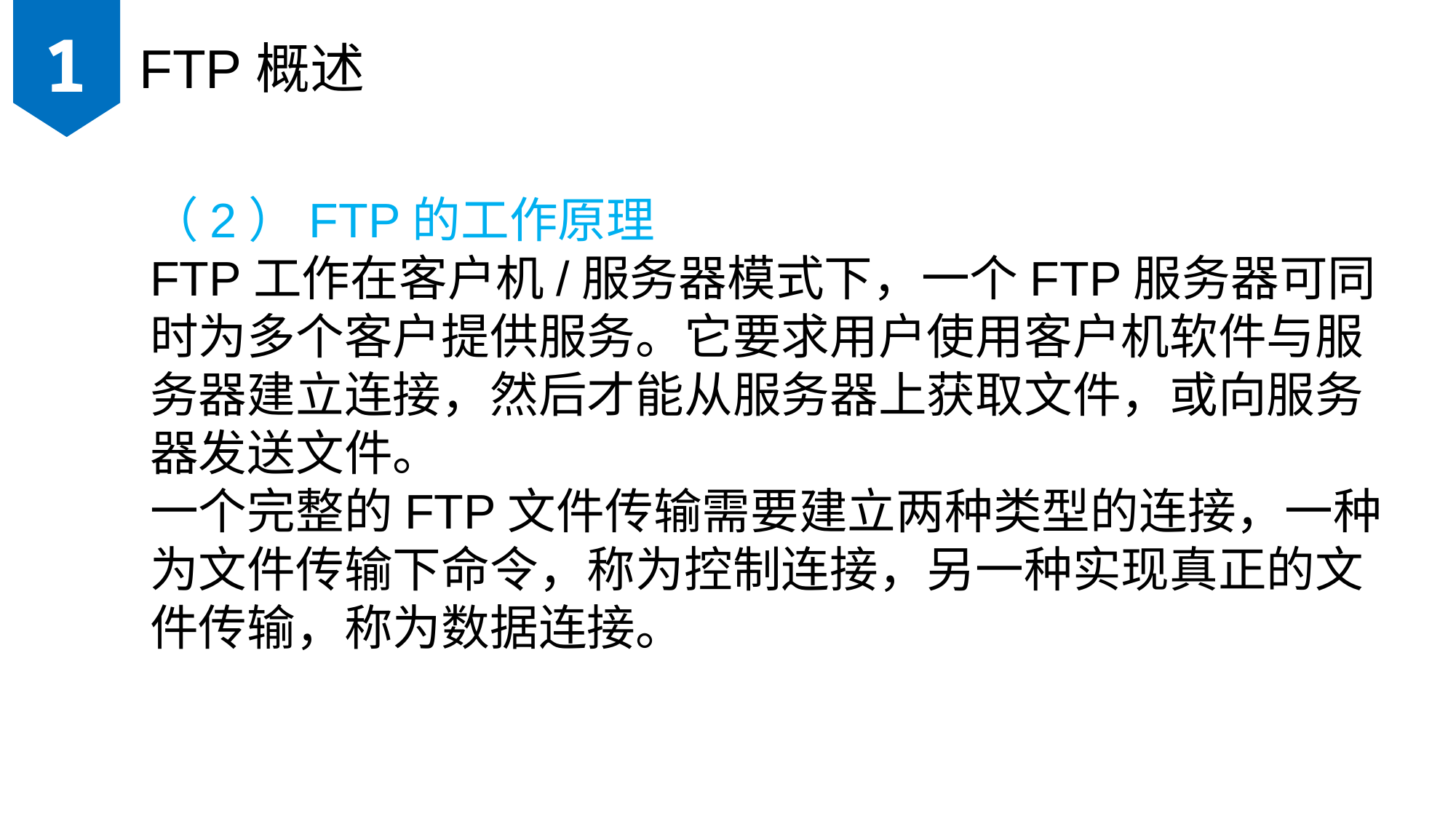

1

FTP概述

（2）FTP的工作原理
FTP工作在客户机/服务器模式下，一个FTP服务器可同时为多个客户提供服务。它要求用户使用客户机软件与服务器建立连接，然后才能从服务器上获取文件，或向服务器发送文件。
一个完整的FTP文件传输需要建立两种类型的连接，一种为文件传输下命令，称为控制连接，另一种实现真正的文件传输，称为数据连接。